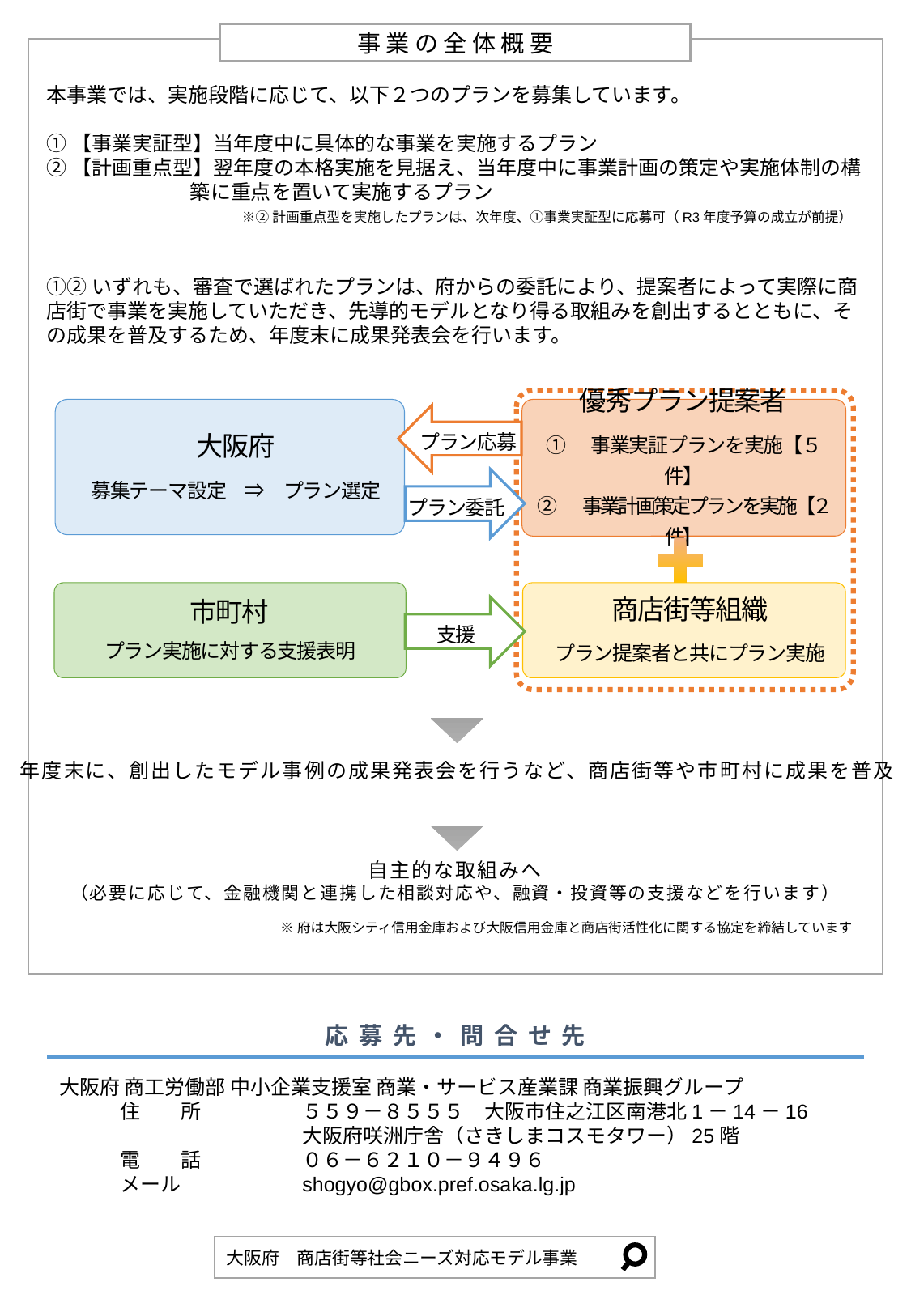

事業の全体概要

本事業では、実施段階に応じて、以下２つのプランを募集しています。

①【事業実証型】当年度中に具体的な事業を実施するプラン
②【計画重点型】翌年度の本格実施を見据え、当年度中に事業計画の策定や実施体制の構築に重点を置いて実施するプラン
※②計画重点型を実施したプランは、次年度、①事業実証型に応募可（R3年度予算の成立が前提）
①②いずれも、審査で選ばれたプランは、府からの委託により、提案者によって実際に商店街で事業を実施していただき、先導的モデルとなり得る取組みを創出するとともに、その成果を普及するため、年度末に成果発表会を行います。

大阪府
募集テーマ設定　⇒　プラン選定
優秀プラン提案者
①　事業実証プランを実施【５件】
②　事業計画策定プランを実施【２件】
プラン応募
プラン委託

市町村
プラン実施に対する支援表明
商店街等組織
プラン提案者と共にプラン実施
支援

年度末に、創出したモデル事例の成果発表会を行うなど、商店街等や市町村に成果を普及

自主的な取組みへ
（必要に応じて、金融機関と連携した相談対応や、融資・投資等の支援などを行います）
※府は大阪シティ信用金庫および大阪信用金庫と商店街活性化に関する協定を締結しています
| 応募先・問合せ先 |
| --- |
大阪府 商工労働部 中小企業支援室 商業・サービス産業課 商業振興グループ
　　　住　　所	５５９－８５５５　大阪市住之江区南港北1－14－16
　　　　　　　 　	大阪府咲洲庁舎（さきしまコスモタワー）25階
　　　電　　話	０６－６２１０－９４９６
　　　メール	shogyo@gbox.pref.osaka.lg.jp
大阪府　商店街等社会ニーズ対応モデル事業